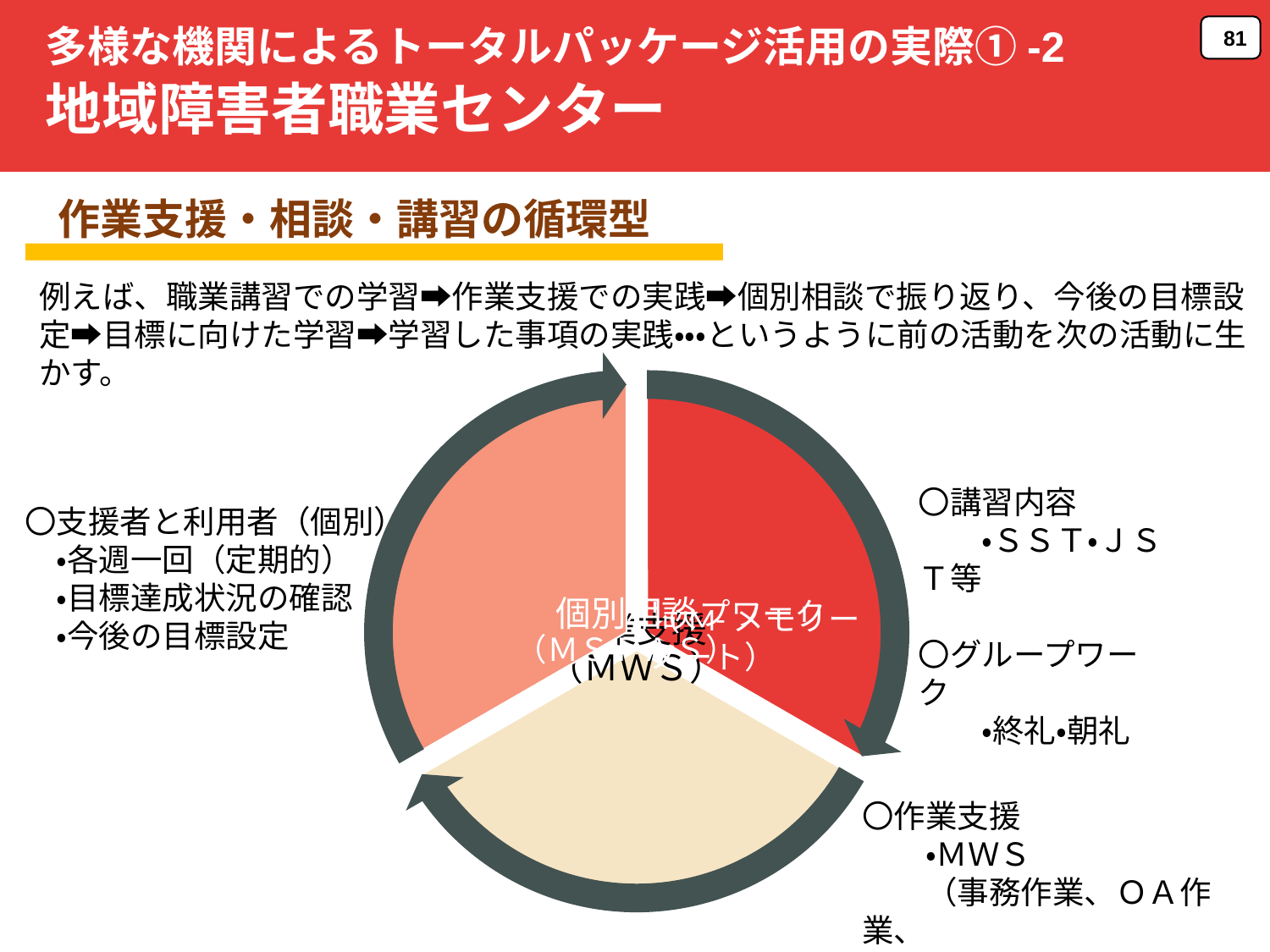

81
多様な機関によるトータルパッケージ活用の実際①-2

地域障害者職業センター
　作業支援・相談・講習の循環型

例えば、職業講習での学習➡作業支援での実践➡個別相談で振り返り、今後の目標設定➡目標に向けた学習➡学習した事項の実践・・・というように前の活動を次の活動に生かす。
職業講習・グループワーク
作業支援
（ＭＷＳ）
個別相談
（ＭＳＦＡＳ）
〇講習内容
　　・ＳＳＴ・ＪＳＴ等

〇グループワーク
　　・終礼・朝礼
〇支援者と利用者（個別）
　・各週一回（定期的）
　・目標達成状況の確認
　・今後の目標設定
（M-メモリーノート）
〇作業支援
　　・ＭＷＳ
　　（事務作業、ＯＡ作業、
　　　実務作業）